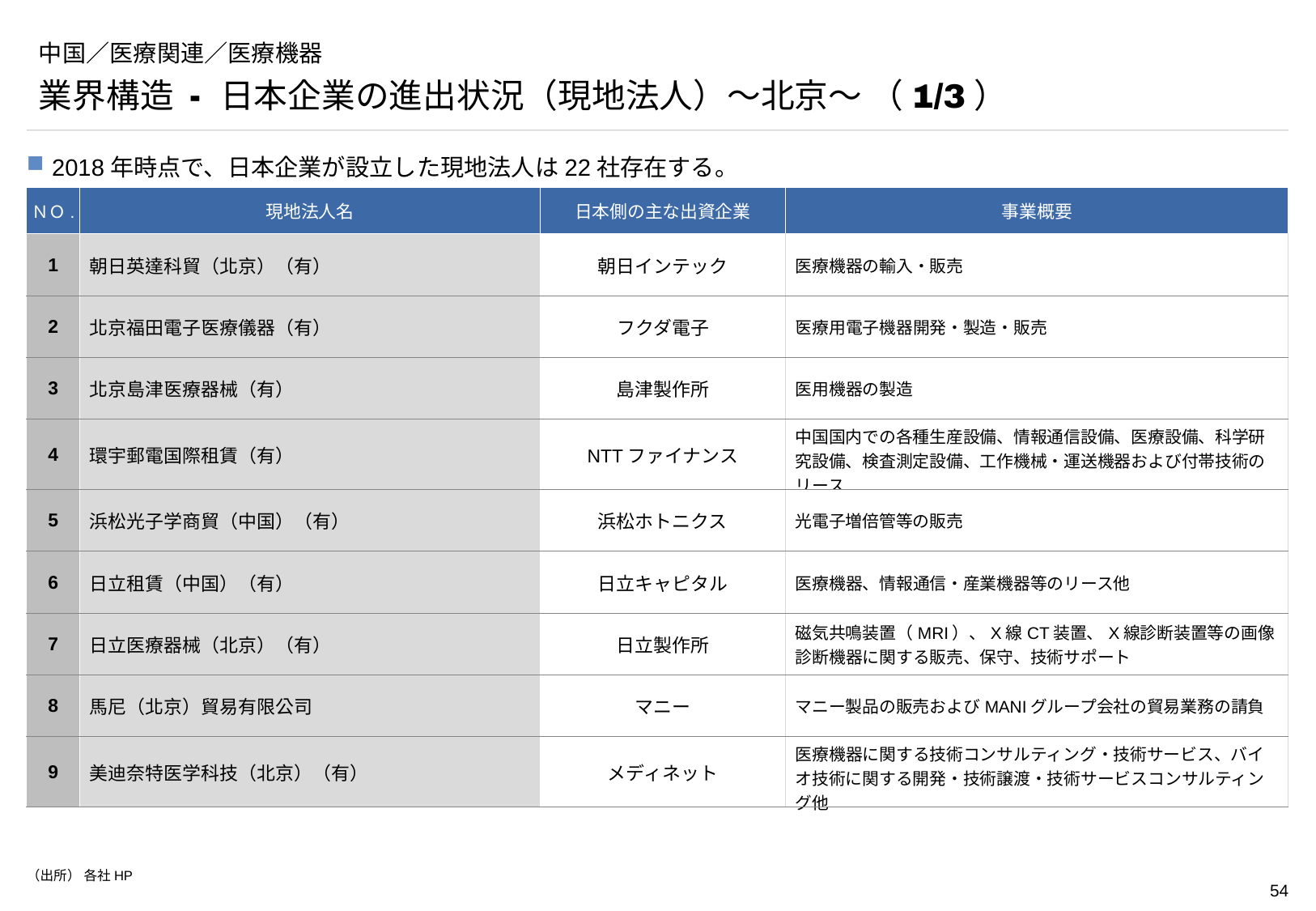

# 中国／医療関連／医療機器
業界構造 - 日本企業の進出状況（現地法人）～北京～ （1/3）
2018年時点で、日本企業が設立した現地法人は22社存在する。
| ＮＯ. | 現地法人名 | 日本側の主な出資企業 | 事業概要 |
| --- | --- | --- | --- |
| 1 | 朝日英達科貿（北京）（有） | 朝日インテック | 医療機器の輸入・販売 |
| 2 | 北京福田電子医療儀器（有） | フクダ電子 | 医療用電子機器開発・製造・販売 |
| 3 | 北京島津医療器械（有） | 島津製作所 | 医用機器の製造 |
| 4 | 環宇郵電国際租賃（有） | NTTファイナンス | 中国国内での各種生産設備、情報通信設備、医療設備、科学研究設備、検査測定設備、工作機械・運送機器および付帯技術のリース |
| 5 | 浜松光子学商貿（中国）（有） | 浜松ホトニクス | 光電子増倍管等の販売 |
| 6 | 日立租賃（中国）（有） | 日立キャピタル | 医療機器、情報通信・産業機器等のリース他 |
| 7 | 日立医療器械（北京）（有） | 日立製作所 | 磁気共鳴装置（MRI）、X線CT装置、X線診断装置等の画像診断機器に関する販売、保守、技術サポート |
| 8 | 馬尼（北京）貿易有限公司 | マニー | マニー製品の販売およびMANIグループ会社の貿易業務の請負 |
| 9 | 美迪奈特医学科技（北京）（有） | メディネット | 医療機器に関する技術コンサルティング・技術サービス、バイオ技術に関する開発・技術譲渡・技術サービスコンサルティング他 |
（出所） 各社HP